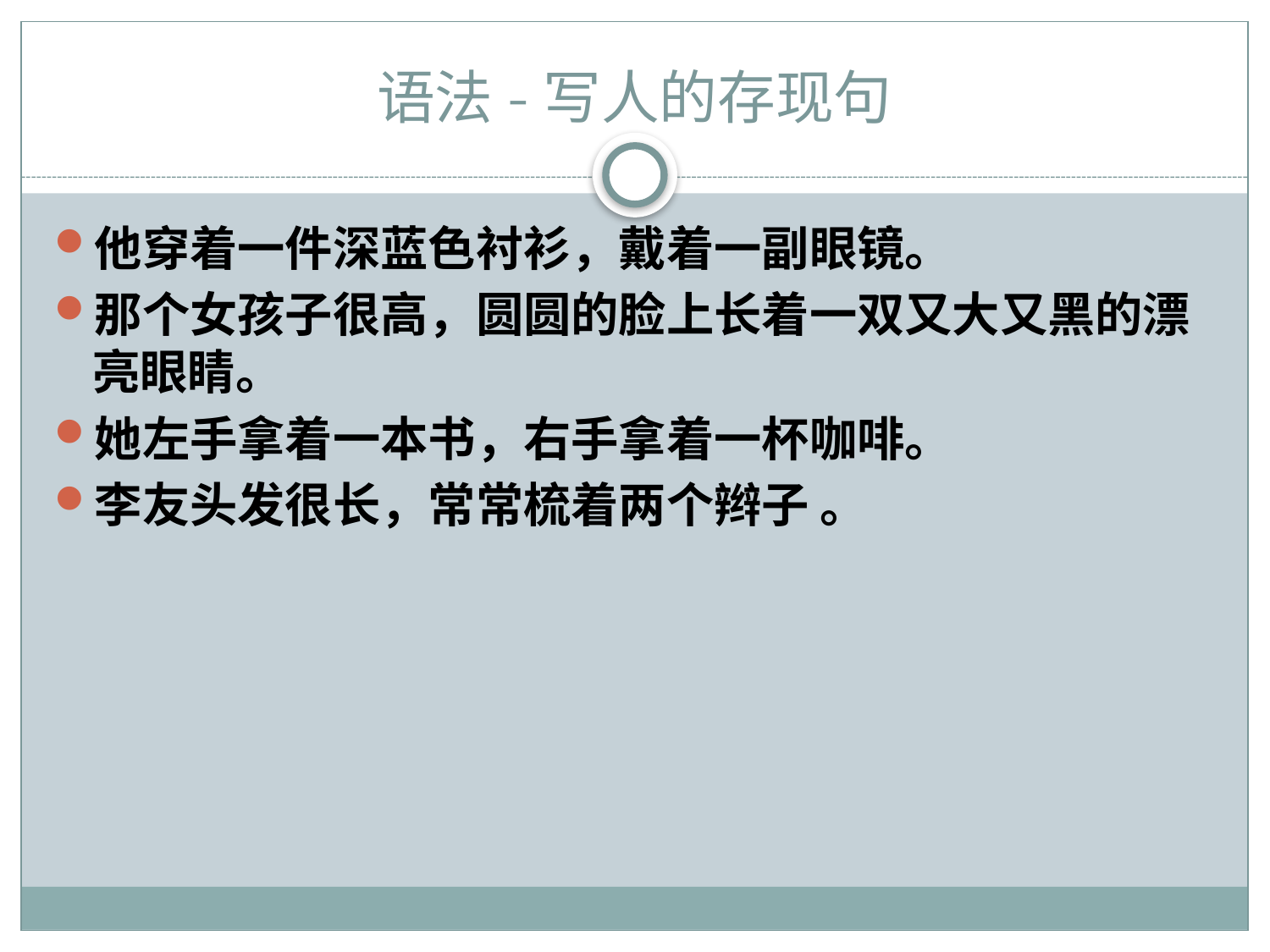

# 语法-写人的存现句
他穿着一件深蓝色衬衫，戴着一副眼镜。
那个女孩子很高，圆圆的脸上长着一双又大又黑的漂亮眼睛。
她左手拿着一本书，右手拿着一杯咖啡。
李友头发很长，常常梳着两个辫子 。